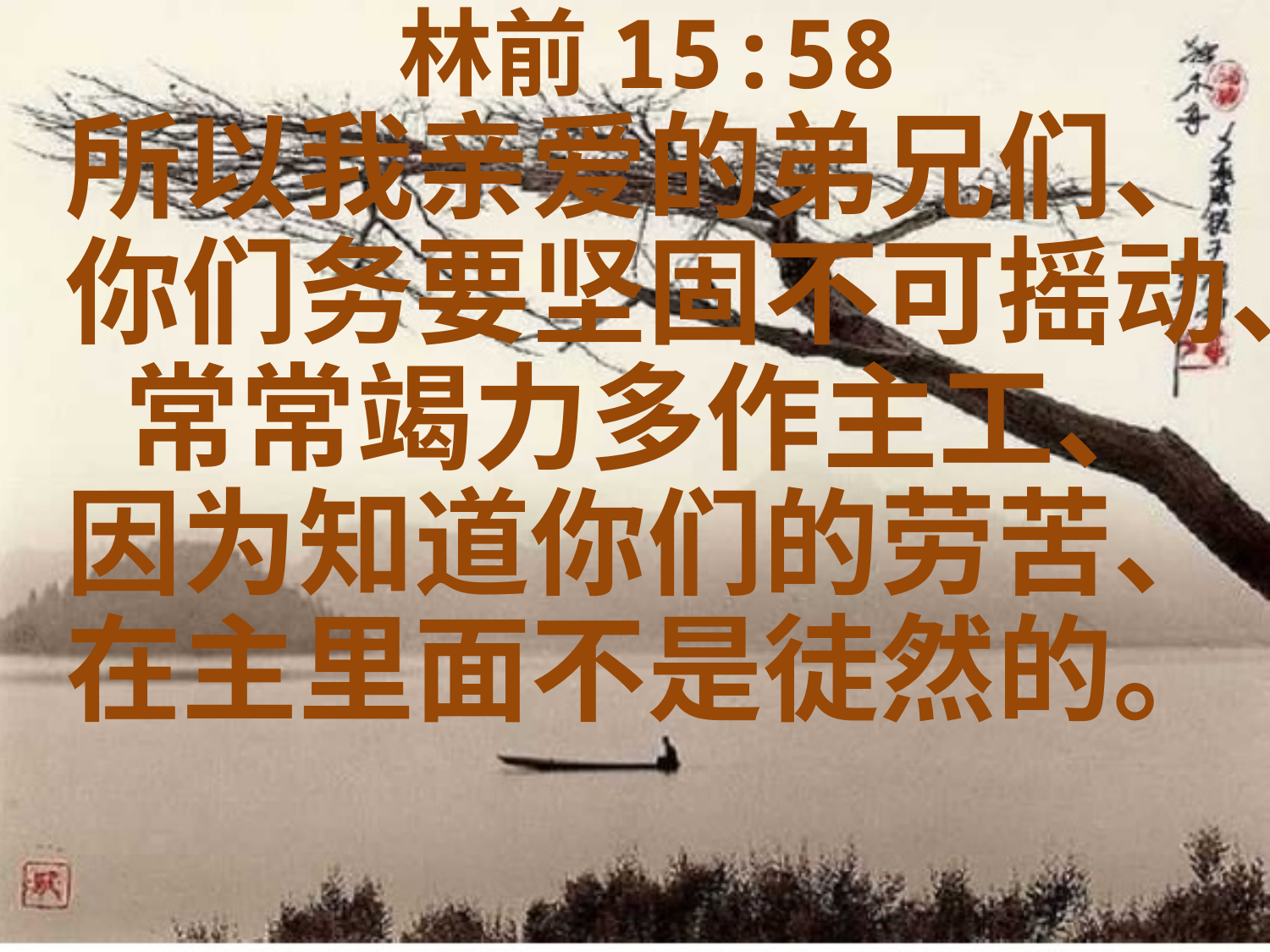

林前15:58
所以我亲爱的弟兄们、你们务要坚固不可摇动、常常竭力多作主工、
因为知道你们的劳苦、在主里面不是徒然的。